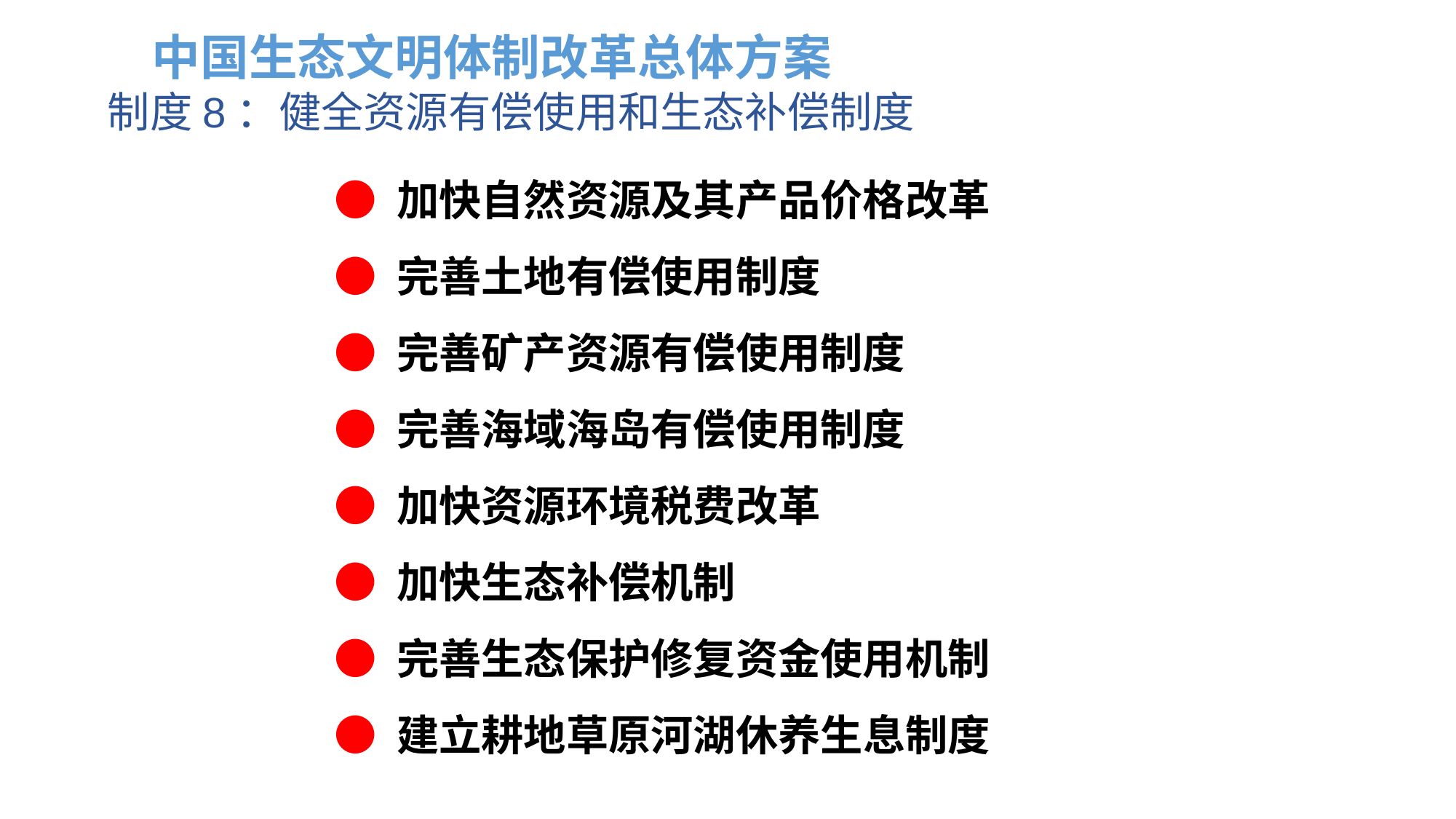

中国生态文明体制改革总体方案
   制度8：健全资源有偿使用和生态补偿制度
● 加快自然资源及其产品价格改革
● 完善土地有偿使用制度
● 完善矿产资源有偿使用制度
● 完善海域海岛有偿使用制度
● 加快资源环境税费改革
● 加快生态补偿机制
● 完善生态保护修复资金使用机制
● 建立耕地草原河湖休养生息制度